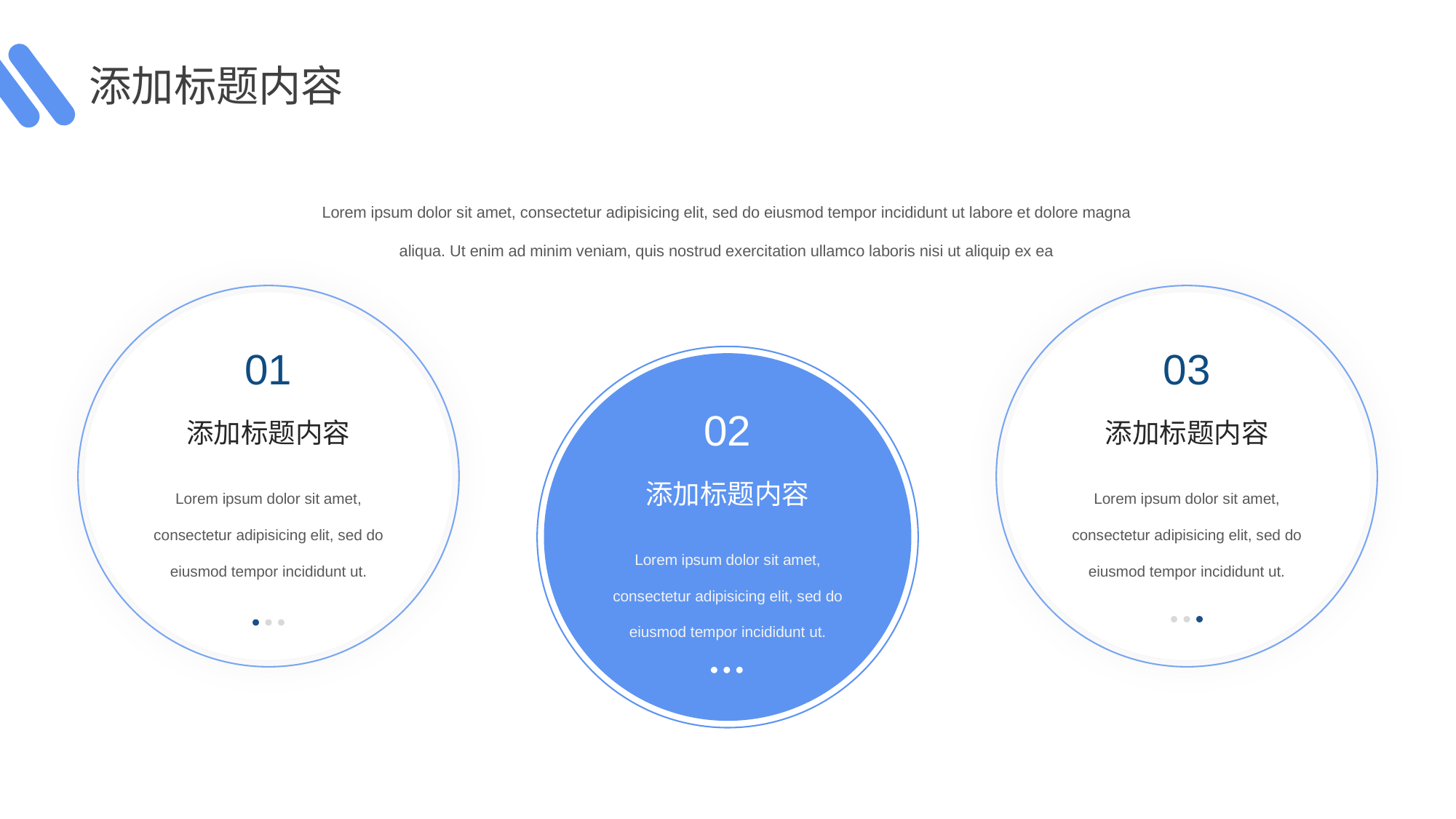

添加标题内容

Lorem ipsum dolor sit amet, consectetur adipisicing elit, sed do eiusmod tempor incididunt ut labore et dolore magna aliqua. Ut enim ad minim veniam, quis nostrud exercitation ullamco laboris nisi ut aliquip ex ea

01
03

02
添加标题内容
添加标题内容
Lorem ipsum dolor sit amet, consectetur adipisicing elit, sed do eiusmod tempor incididunt ut.
Lorem ipsum dolor sit amet, consectetur adipisicing elit, sed do eiusmod tempor incididunt ut.
添加标题内容
Lorem ipsum dolor sit amet, consectetur adipisicing elit, sed do eiusmod tempor incididunt ut.